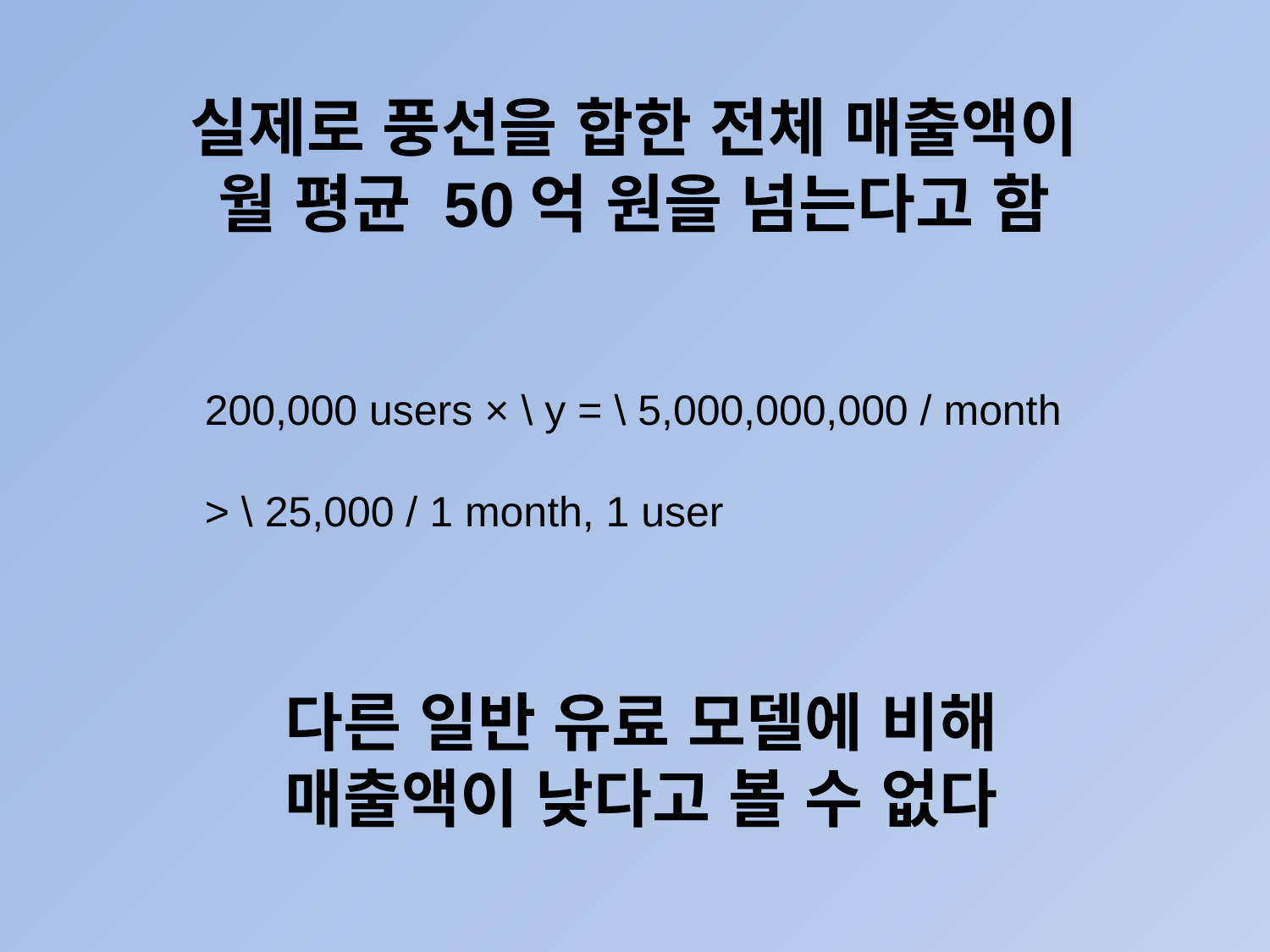

실제로 풍선을 합한 전체 매출액이
월 평균 50억 원을 넘는다고 함
200,000 users × \ y = \ 5,000,000,000 / month

> \ 25,000 / 1 month, 1 user
다른 일반 유료 모델에 비해
매출액이 낮다고 볼 수 없다